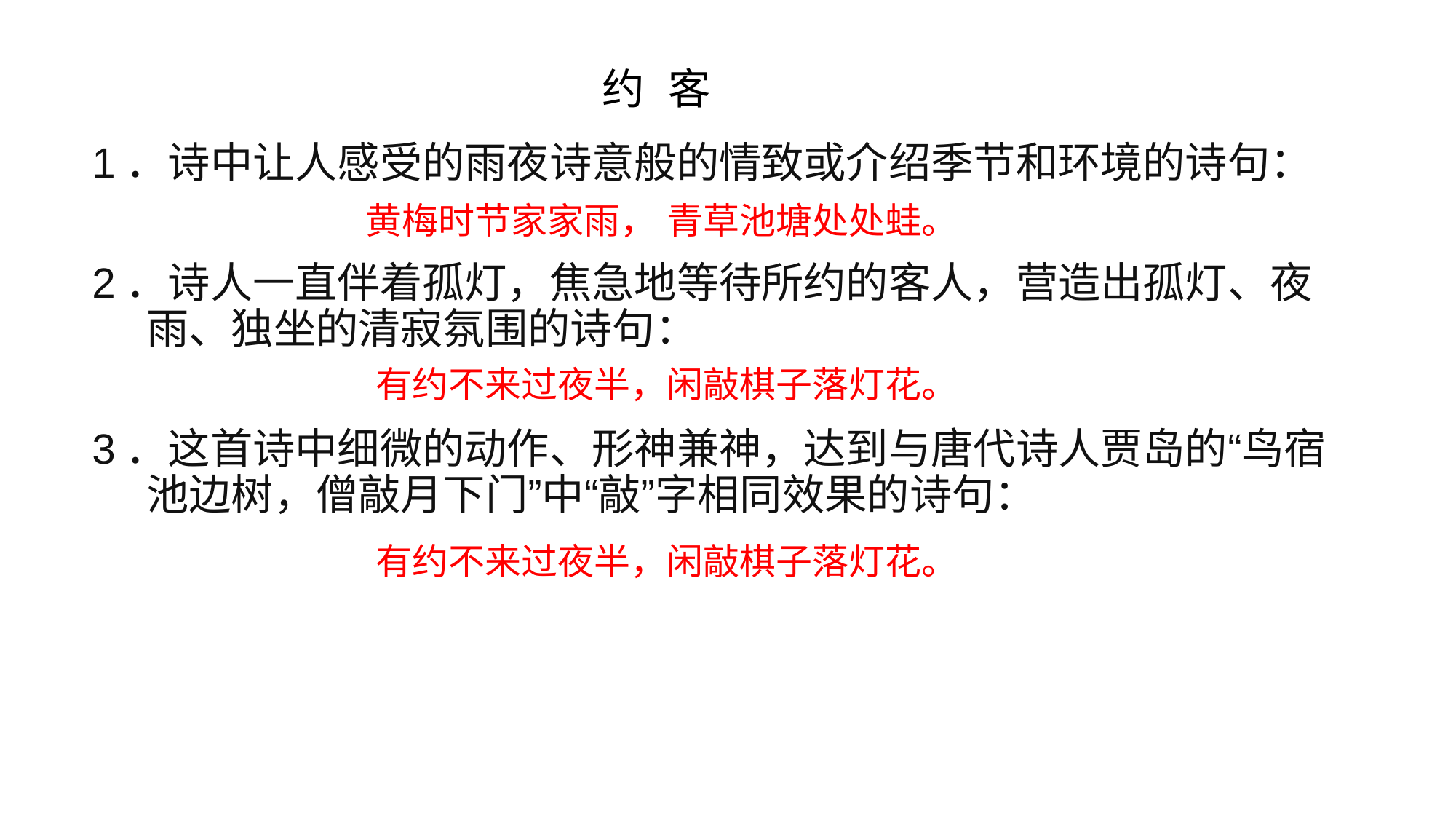

# 约  客
1．诗中让人感受的雨夜诗意般的情致或介绍季节和环境的诗句：

2．诗人一直伴着孤灯，焦急地等待所约的客人，营造出孤灯、夜雨、独坐的清寂氛围的诗句：

3．这首诗中细微的动作、形神兼神，达到与唐代诗人贾岛的“鸟宿池边树，僧敲月下门”中“敲”字相同效果的诗句：
黄梅时节家家雨， 青草池塘处处蛙。
有约不来过夜半，闲敲棋子落灯花。
有约不来过夜半，闲敲棋子落灯花。